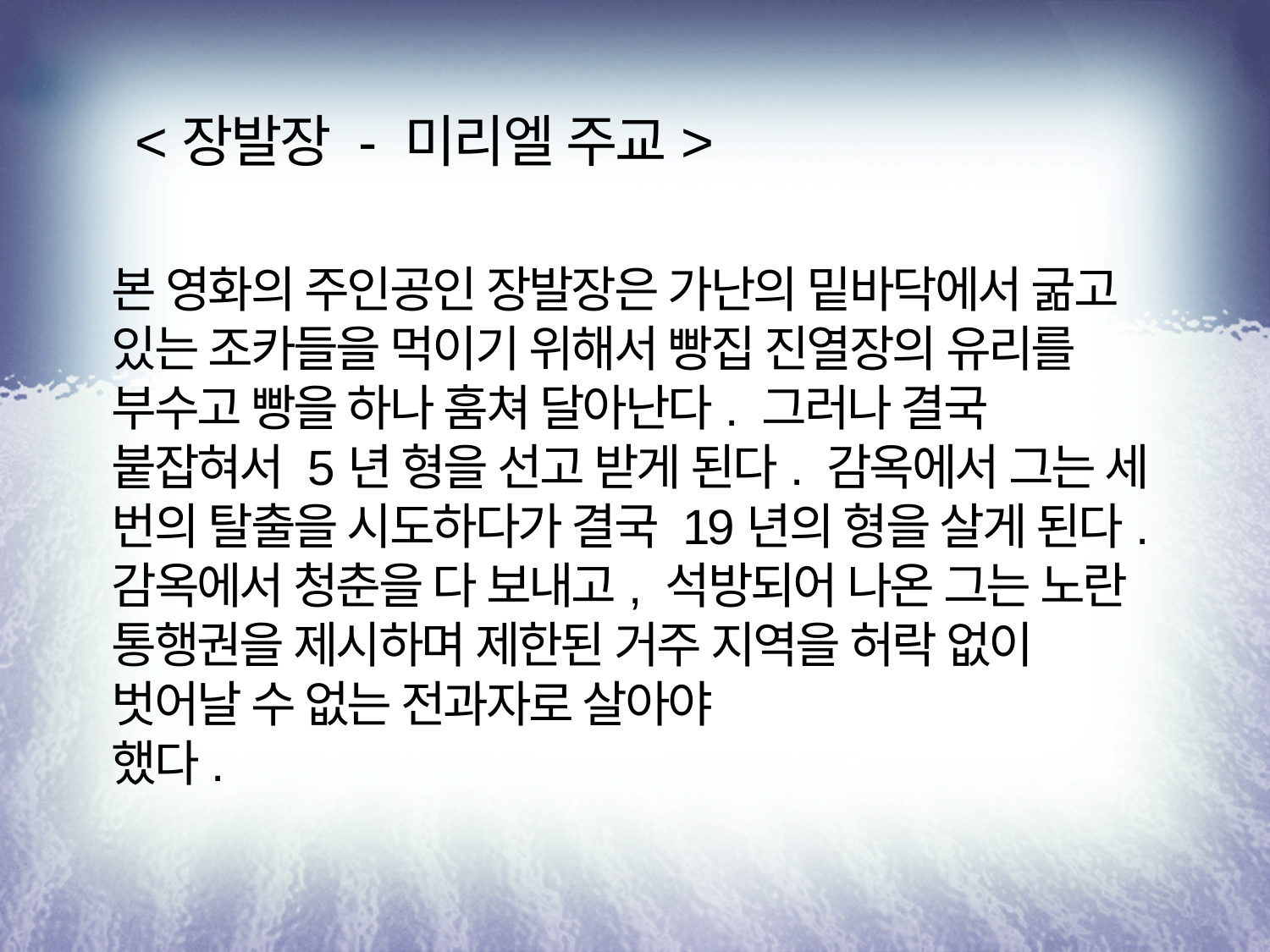

<장발장 - 미리엘 주교>
본 영화의 주인공인 장발장은 가난의 밑바닥에서 굶고 있는 조카들을 먹이기 위해서 빵집 진열장의 유리를 부수고 빵을 하나 훔쳐 달아난다. 그러나 결국 붙잡혀서 5년 형을 선고 받게 된다. 감옥에서 그는 세 번의 탈출을 시도하다가 결국 19년의 형을 살게 된다. 감옥에서 청춘을 다 보내고, 석방되어 나온 그는 노란 통행권을 제시하며 제한된 거주 지역을 허락 없이 벗어날 수 없는 전과자로 살아야
했다.